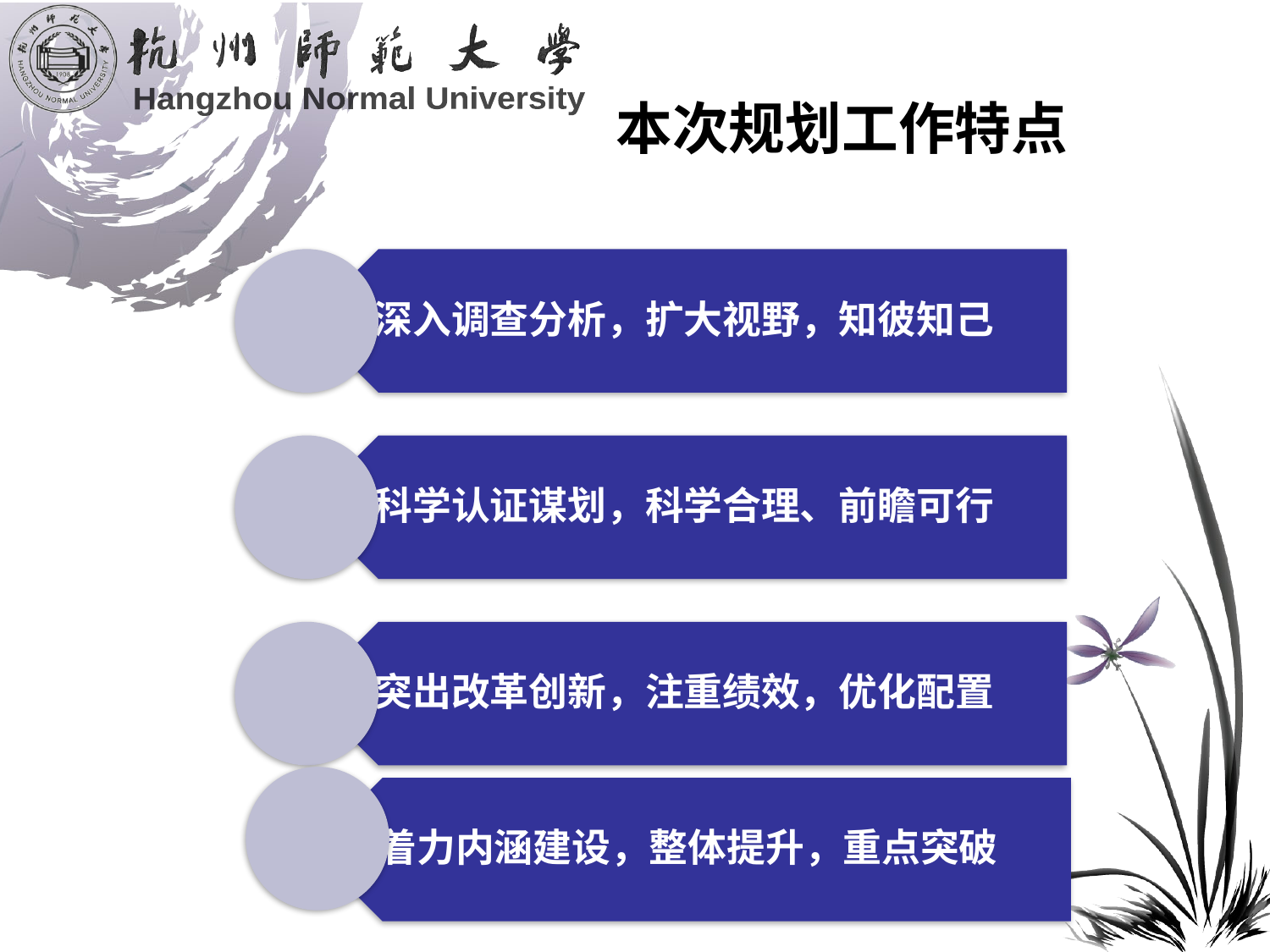

# 本次规划工作特点
深入调查分析，扩大视野，知彼知己
科学认证谋划，科学合理、前瞻可行
突出改革创新，注重绩效，优化配置
着力内涵建设，整体提升，重点突破